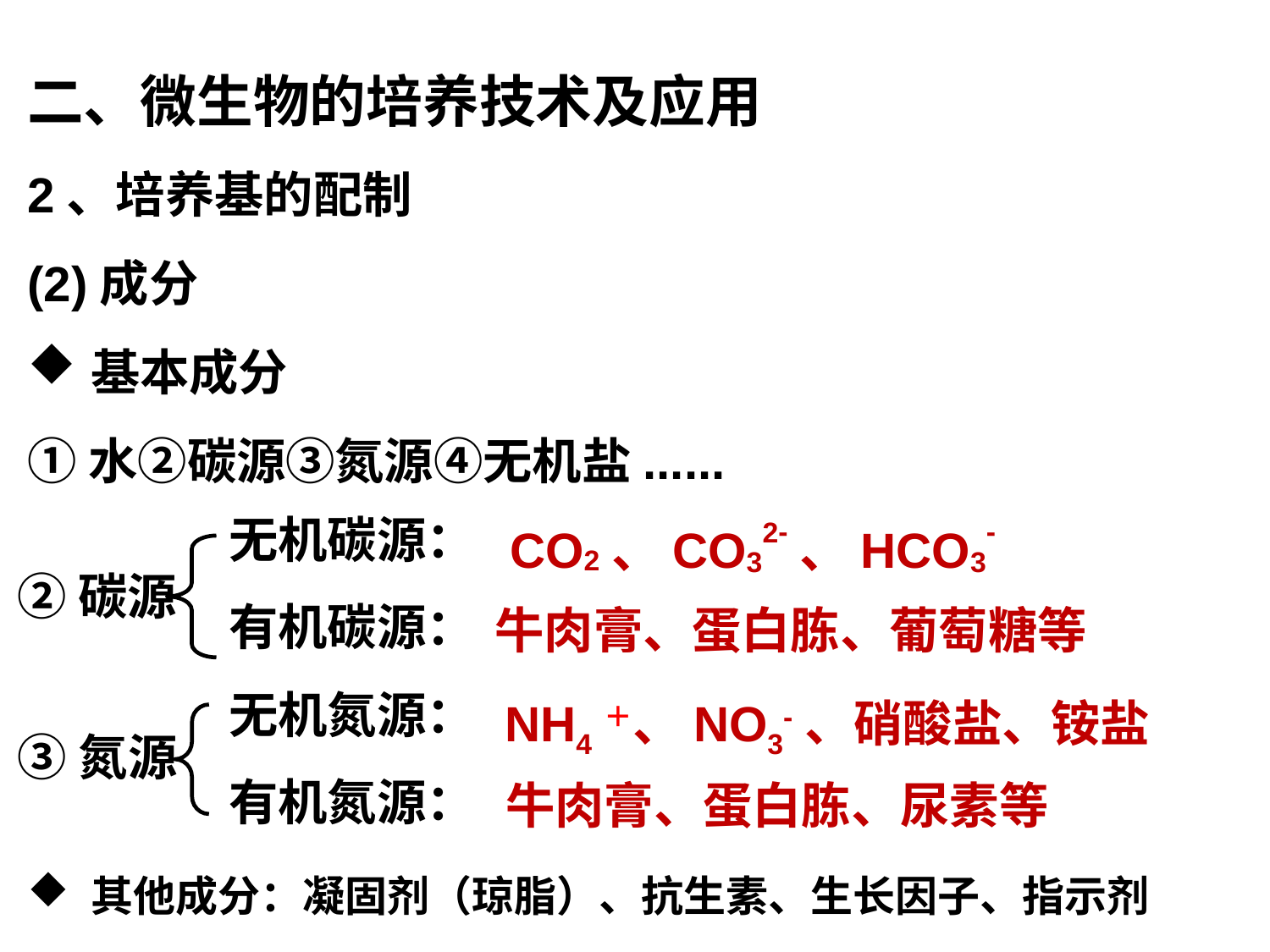

二、微生物的培养技术及应用
2、培养基的配制
(2)成分
基本成分
①水②碳源③氮源④无机盐......

其他成分：凝固剂（琼脂）、抗生素、生长因子、指示剂

无机碳源：
CO2、CO32-、HCO3-

②碳源
有机碳源：
牛肉膏、蛋白胨、葡萄糖等
无机氮源：
NH4＋、NO3-、硝酸盐、铵盐

③氮源
有机氮源：
牛肉膏、蛋白胨、尿素等